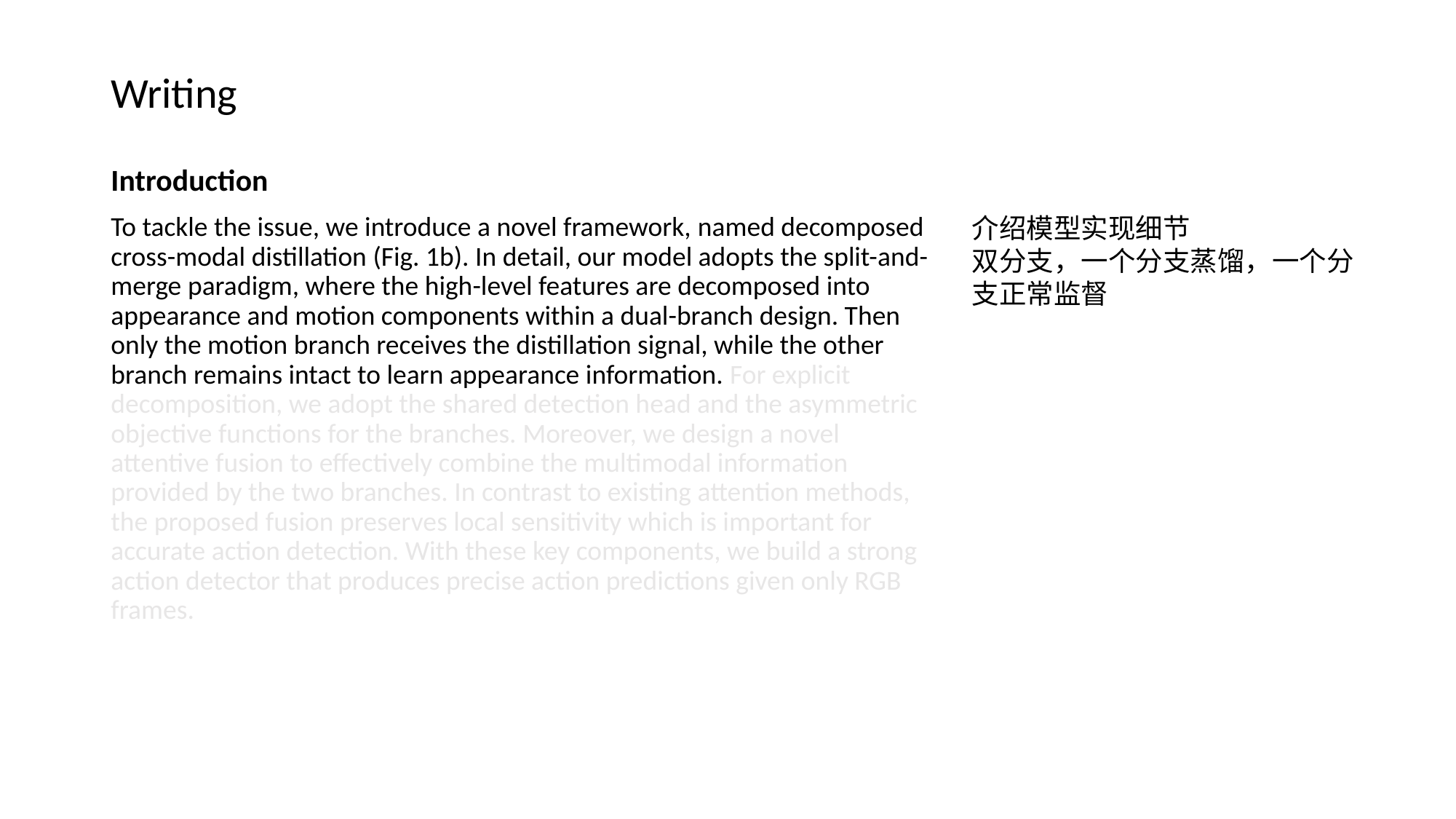

# Writing
Introduction
To tackle the issue, we introduce a novel framework, named decomposed cross-modal distillation (Fig. 1b). In detail, our model adopts the split-and-merge paradigm, where the high-level features are decomposed into appearance and motion components within a dual-branch design. Then only the motion branch receives the distillation signal, while the other branch remains intact to learn appearance information. For explicit decomposition, we adopt the shared detection head and the asymmetric objective functions for the branches. Moreover, we design a novel attentive fusion to effectively combine the multimodal information provided by the two branches. In contrast to existing attention methods, the proposed fusion preserves local sensitivity which is important for accurate action detection. With these key components, we build a strong action detector that produces precise action predictions given only RGB frames.
介绍模型实现细节
双分支，一个分支蒸馏，一个分支正常监督